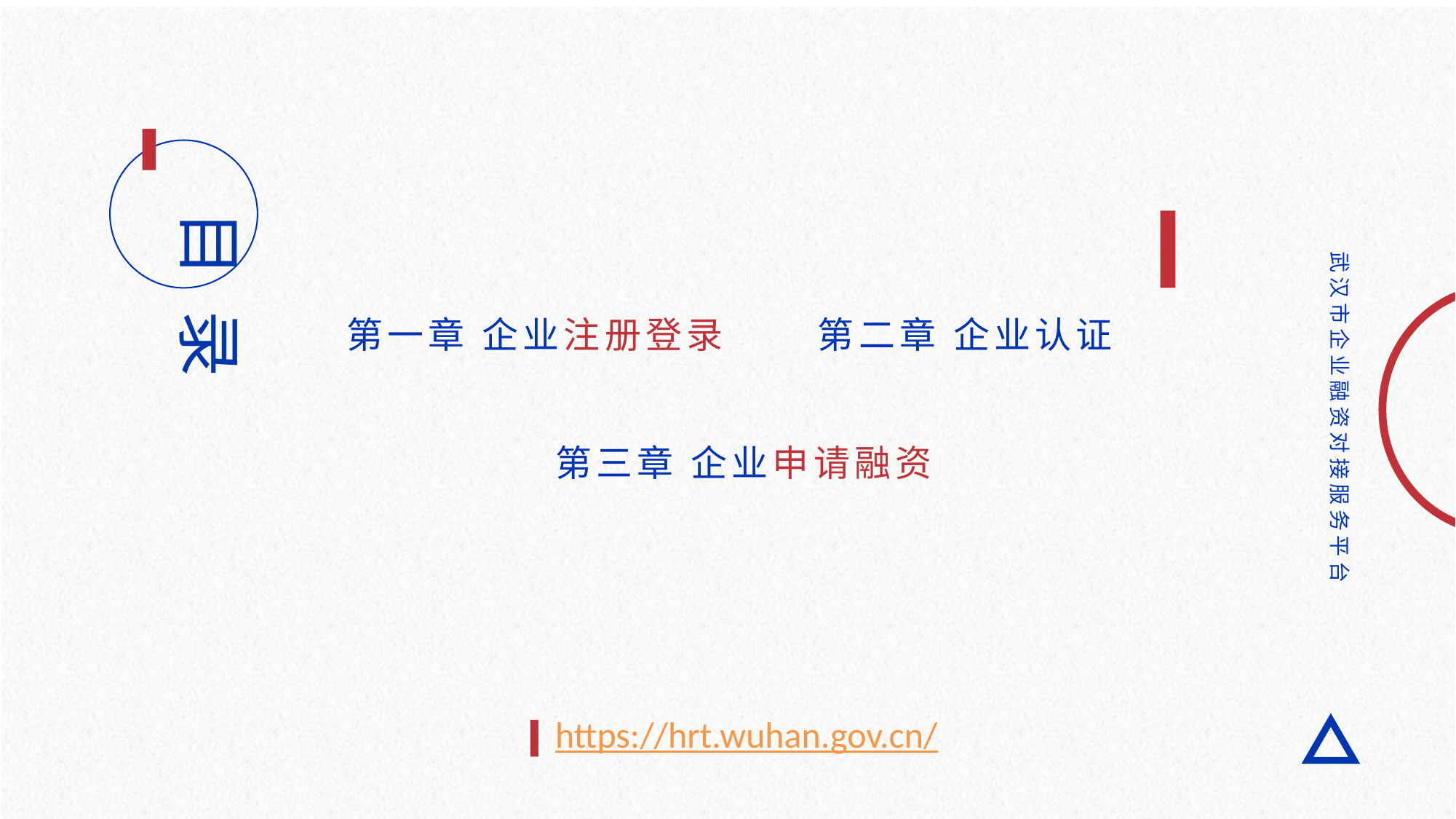

目 录

武汉市企业融资对接服务平台

第一章 企业注册登录
第二章 企业认证
第三章 企业申请融资
https://hrt.wuhan.gov.cn/